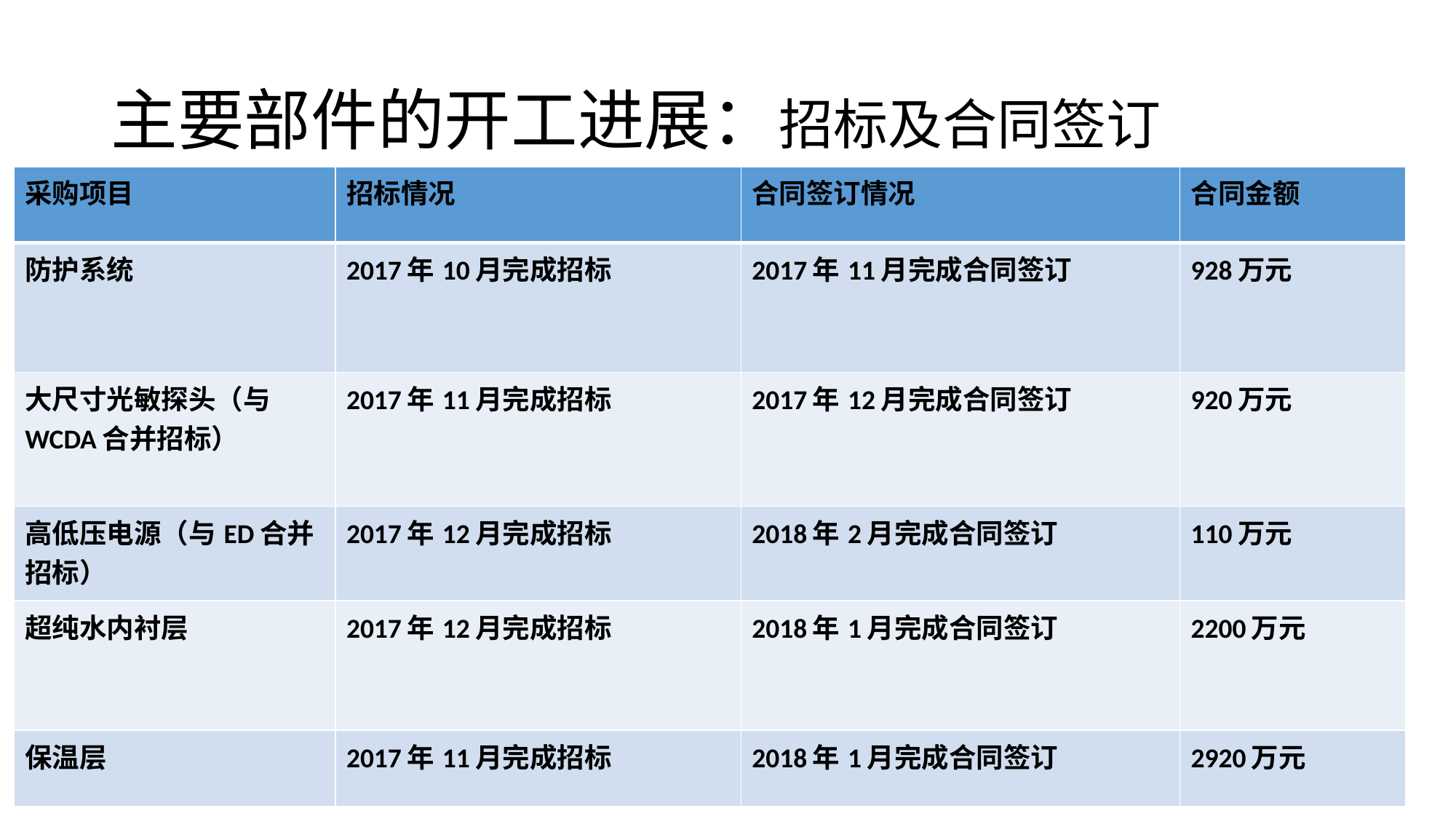

# 主要部件的开工进展：招标及合同签订
| 采购项目 | 招标情况 | 合同签订情况 | 合同金额 |
| --- | --- | --- | --- |
| 防护系统 | 2017年10月完成招标 | 2017年11月完成合同签订 | 928万元 |
| 大尺寸光敏探头（与WCDA合并招标） | 2017年11月完成招标 | 2017年12月完成合同签订 | 920万元 |
| 高低压电源（与ED合并招标） | 2017年12月完成招标 | 2018年2月完成合同签订 | 110万元 |
| 超纯水内衬层 | 2017年12月完成招标 | 2018年1月完成合同签订 | 2200万元 |
| 保温层 | 2017年11月完成招标 | 2018年1月完成合同签订 | 2920万元 |